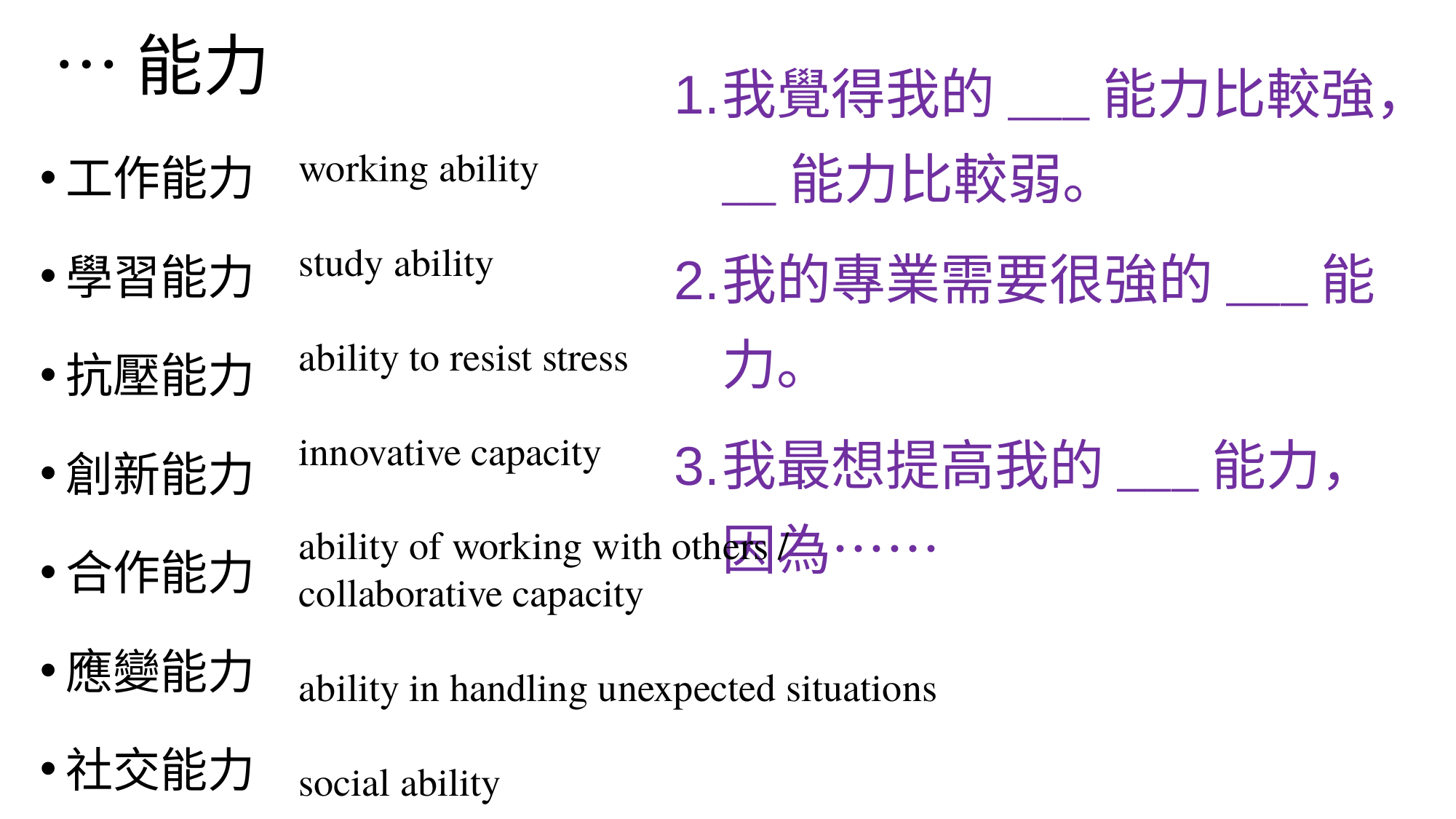

# …能力
我覺得我的___能力比較強，__能力比較弱。
我的專業需要很強的___能力。
我最想提高我的___能力，因為……
工作能力
學習能力
抗壓能力
創新能力
合作能力
應變能力
社交能力
working ability

study ability

ability to resist stress

innovative capacity

ability of working with others / collaborative capacity

ability in handling unexpected situations

social ability